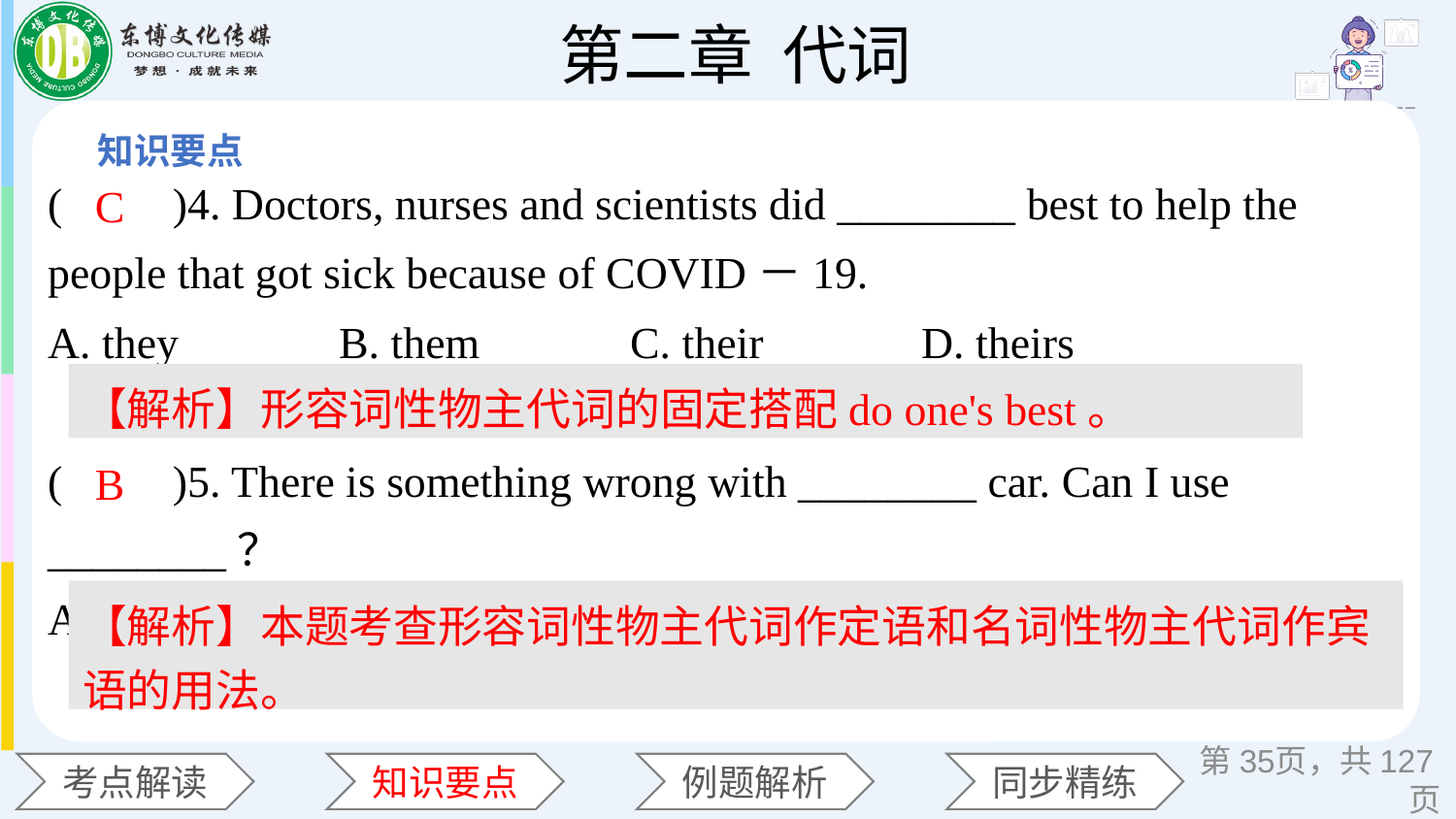

(　　)4. Doctors, nurses and scientists did ________ best to help the people that got sick because of COVID－19.
A. they    	B. them    	C. their    	D. theirs

(　　)5. There is something wrong with ________ car. Can I use ________？
A. my; your    	B. my; yours    	C. mine; yours    D. me; you
C
【解析】形容词性物主代词的固定搭配do one's best。
B
【解析】本题考查形容词性物主代词作定语和名词性物主代词作宾语的用法。
第35页，共127页